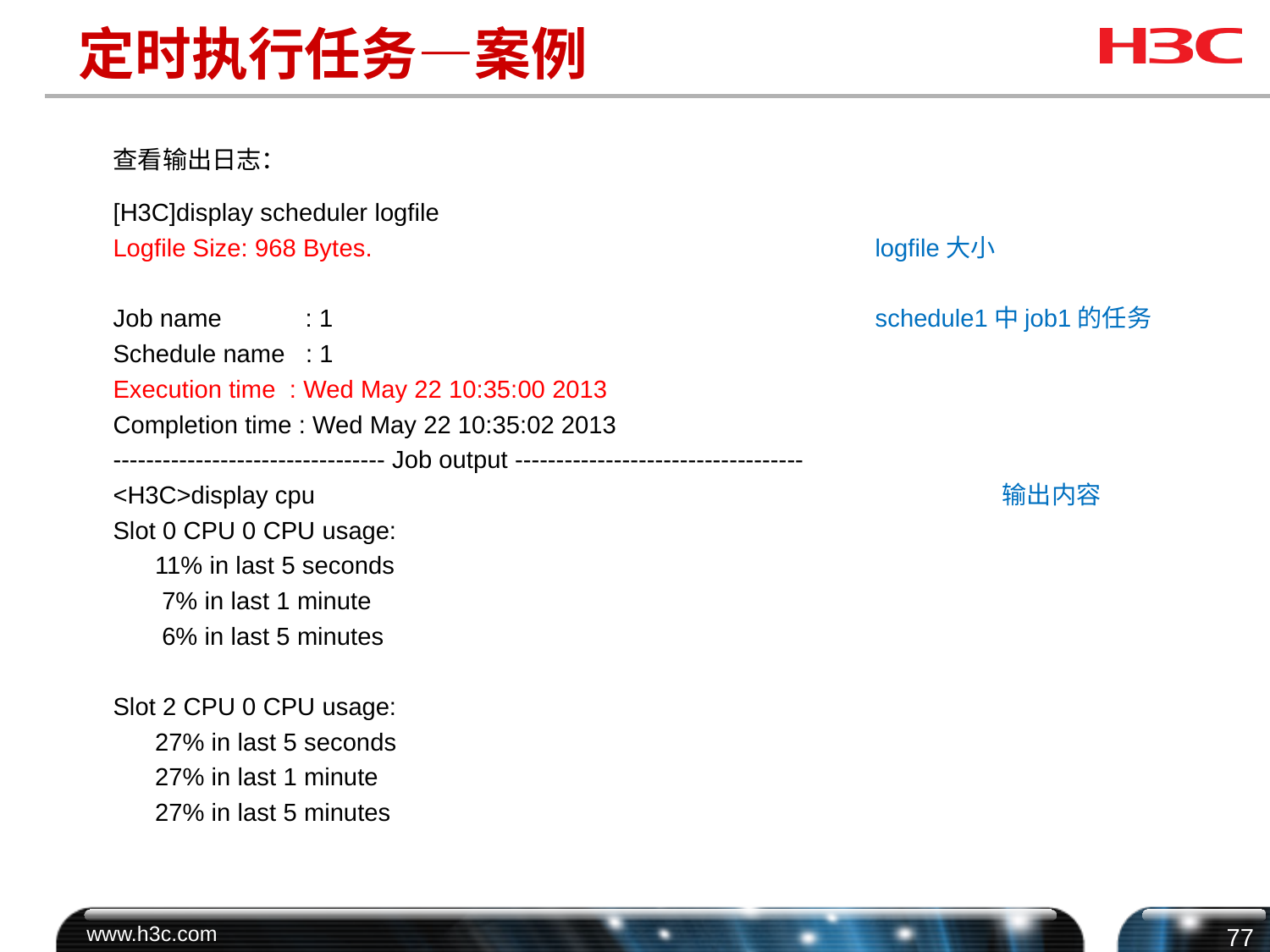

# 定时执行任务—案例
查看输出日志：
[H3C]display scheduler logfile
Logfile Size: 968 Bytes.          				logfile大小

Job name            : 1	          				schedule1中job1的任务
Schedule name   : 1
Execution time  : Wed May 22 10:35:00 2013
Completion time : Wed May 22 10:35:02 2013
--------------------------------- Job output -----------------------------------
<H3C>display cpu                          				输出内容
Slot 0 CPU 0 CPU usage:
      11% in last 5 seconds
       7% in last 1 minute
       6% in last 5 minutes

Slot 2 CPU 0 CPU usage:
      27% in last 5 seconds
      27% in last 1 minute
      27% in last 5 minutes